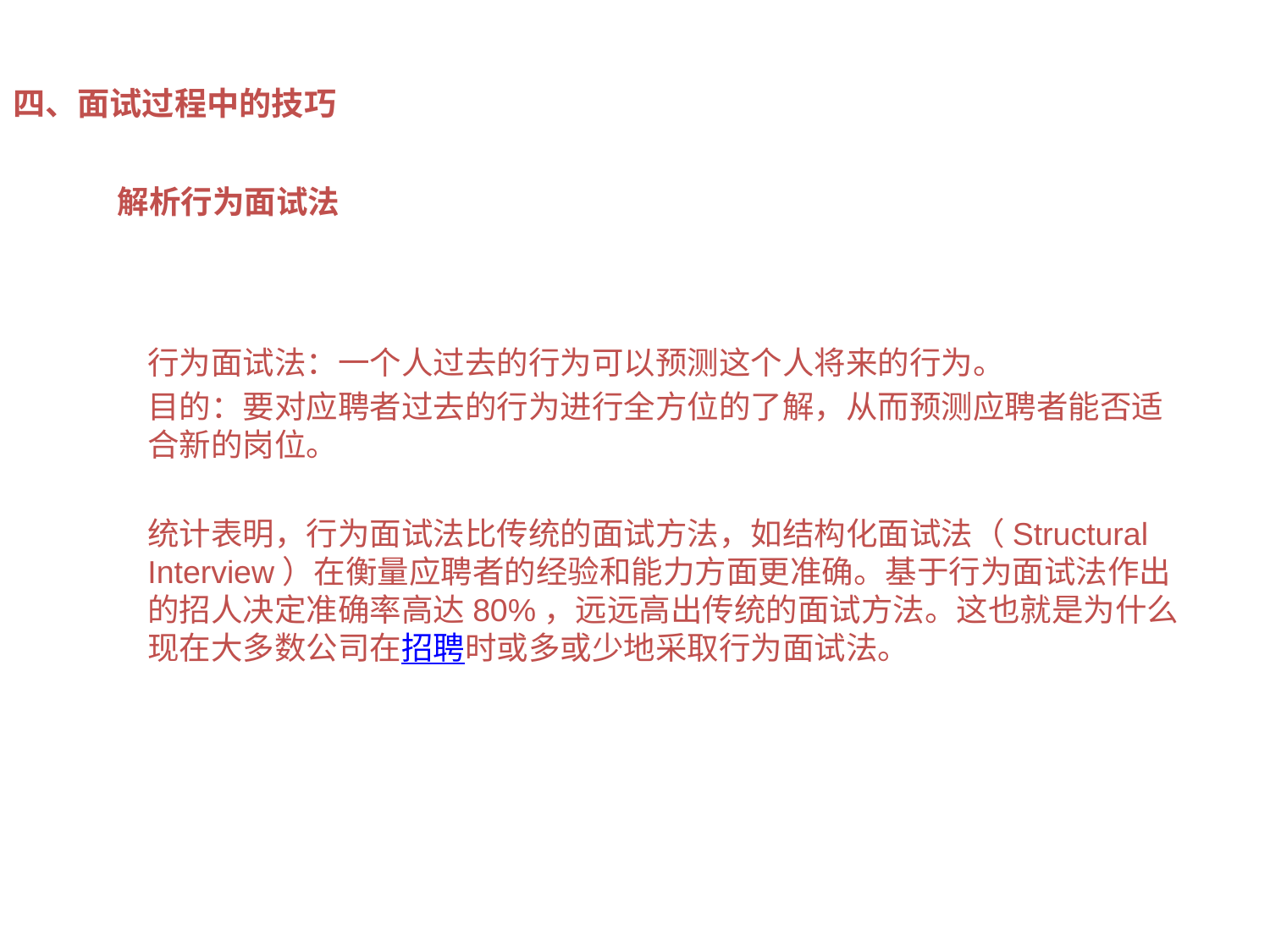

# 四、面试过程中的技巧
解析行为面试法
行为面试法：一个人过去的行为可以预测这个人将来的行为。
目的：要对应聘者过去的行为进行全方位的了解，从而预测应聘者能否适合新的岗位。

统计表明，行为面试法比传统的面试方法，如结构化面试法（Structural Interview）在衡量应聘者的经验和能力方面更准确。基于行为面试法作出的招人决定准确率高达80%，远远高出传统的面试方法。这也就是为什么现在大多数公司在招聘时或多或少地采取行为面试法。